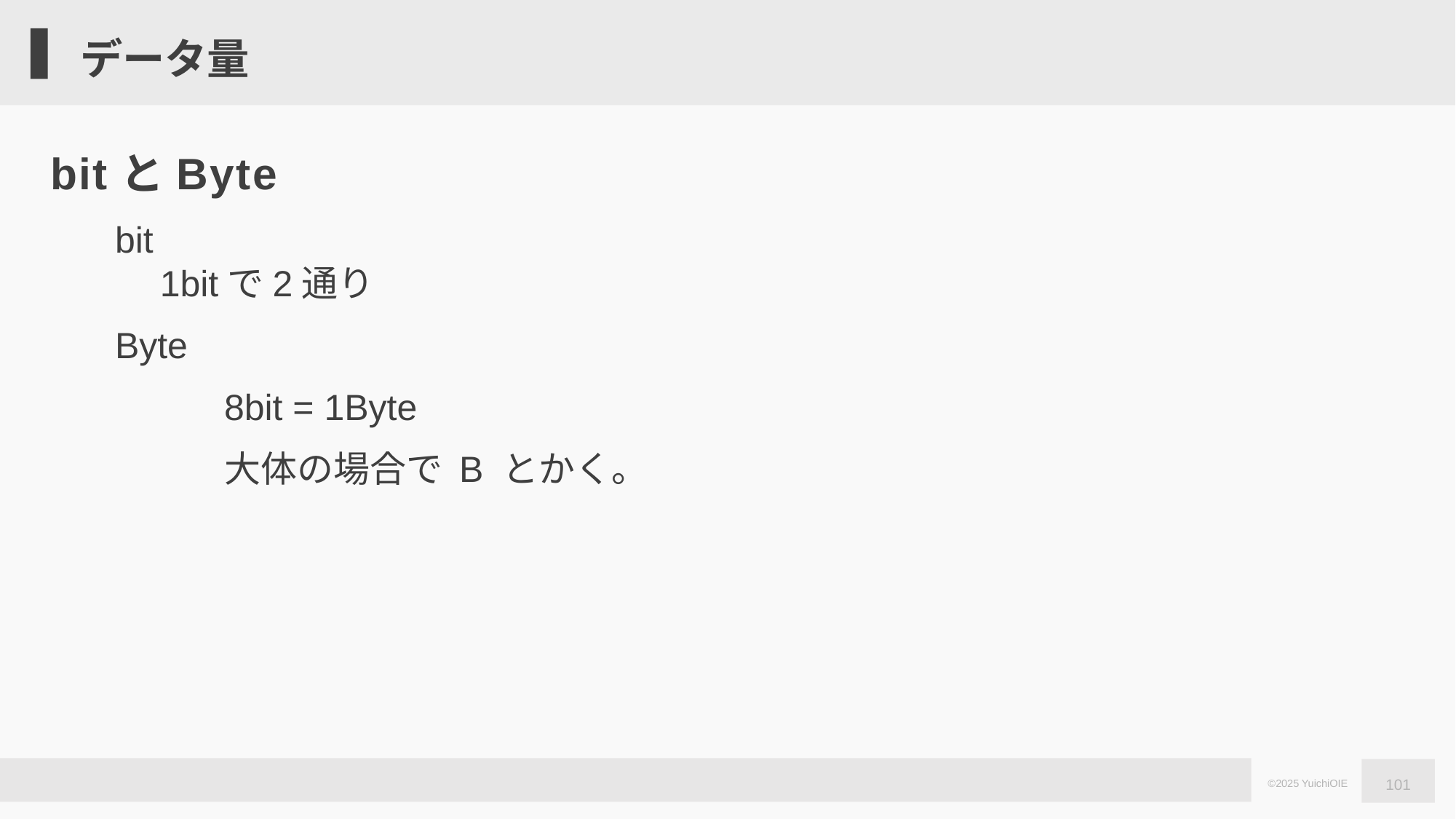

# データ量
bitとByte
bit
　1bitで2通り
Byte
	8bit = 1Byte
	大体の場合で B とかく。
101